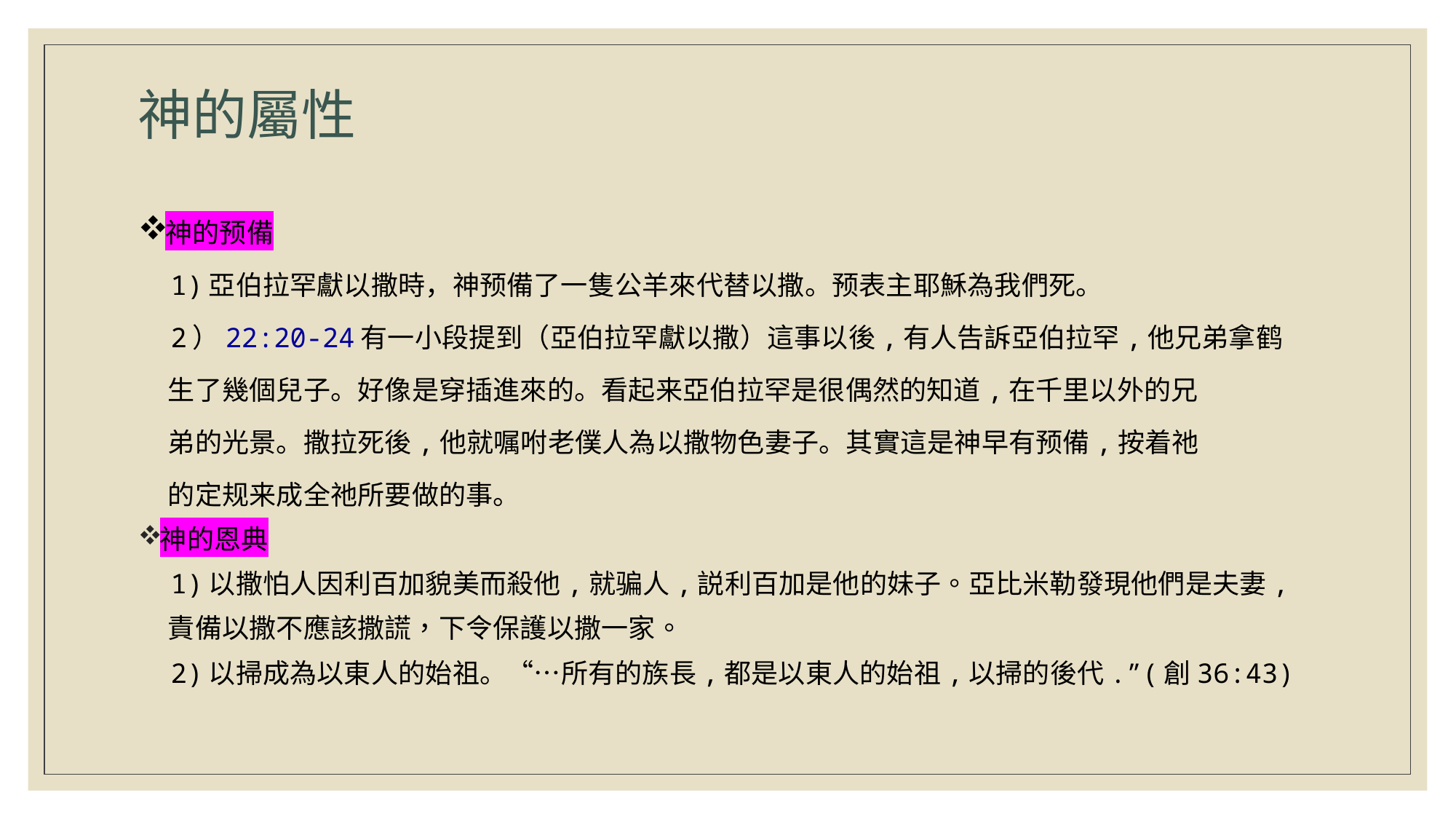

# 神的屬性
神的预備
  1)亞伯拉罕獻以撒時，神预備了一隻公羊來代替以撒。预表主耶穌為我們死。
  2）22:20-24有一小段提到（亞伯拉罕獻以撒）這事以後,有人告訴亞伯拉罕,他兄弟拿鹤
    生了幾個兒子。好像是穿插進來的。看起来亞伯拉罕是很偶然的知道,在千里以外的兄
    弟的光景。撒拉死後,他就嘱咐老僕人為以撒物色妻子。其實這是神早有预備,按着祂
    的定规来成全祂所要做的事。
神的恩典
  1)以撒怕人因利百加貌美而殺他,就骗人,説利百加是他的妹子。亞比米勒發現他們是夫妻,
    責備以撒不應該撒謊，下令保護以撒一家。
  2)以掃成為以東人的始祖。“…所有的族長,都是以東人的始祖,以掃的後代.”(創36:43)